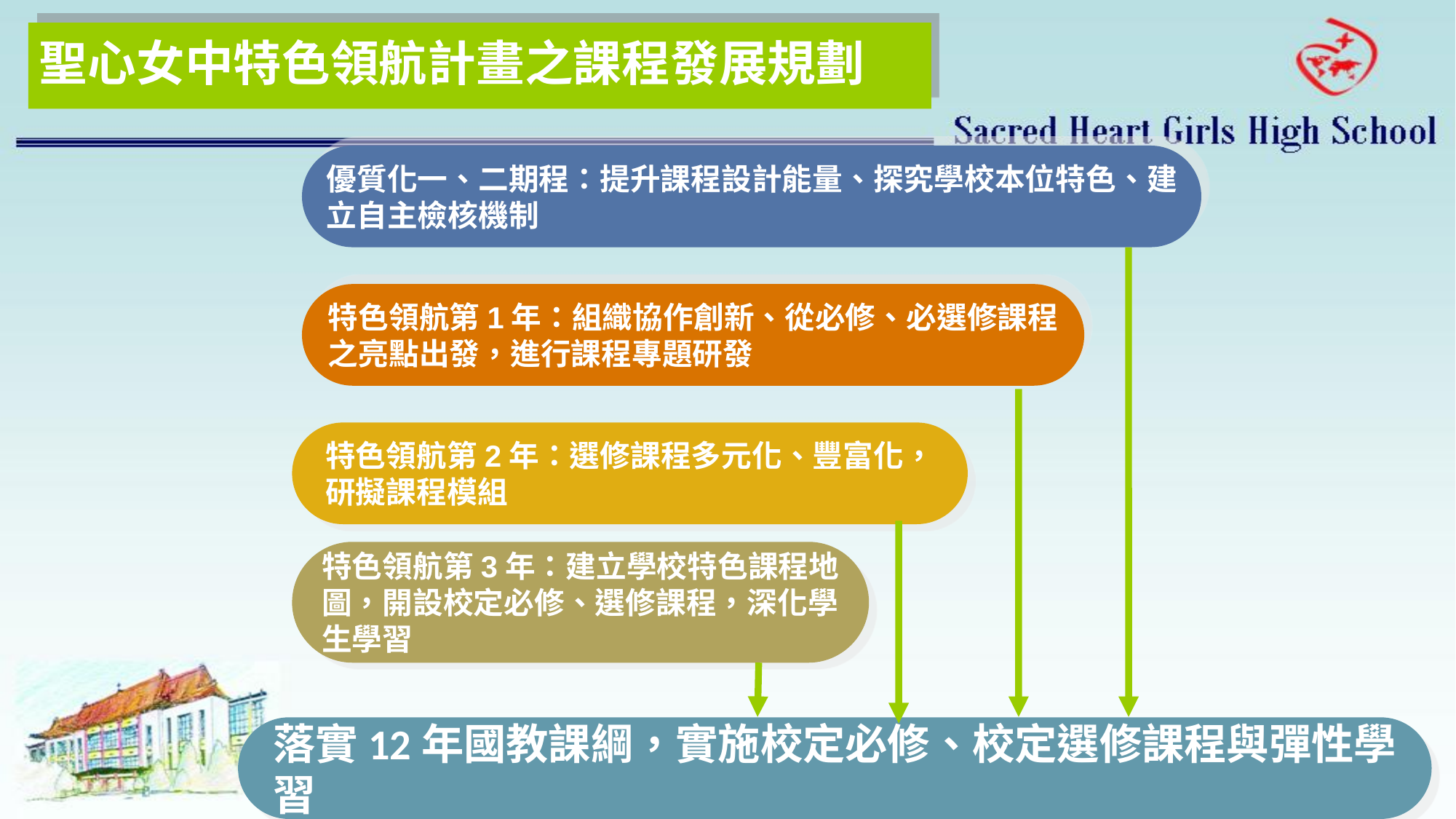

# 聖心女中特色領航計畫之課程發展規劃
優質化一、二期程：提升課程設計能量、探究學校本位特色、建立自主檢核機制

特色領航第1年：組織協作創新、從必修、必選修課程之亮點出發，進行課程專題研發

特色領航第2年：選修課程多元化、豐富化，研擬課程模組

特色領航第3年：建立學校特色課程地圖，開設校定必修、選修課程，深化學生學習

落實12年國教課綱，實施校定必修、校定選修課程與彈性學習